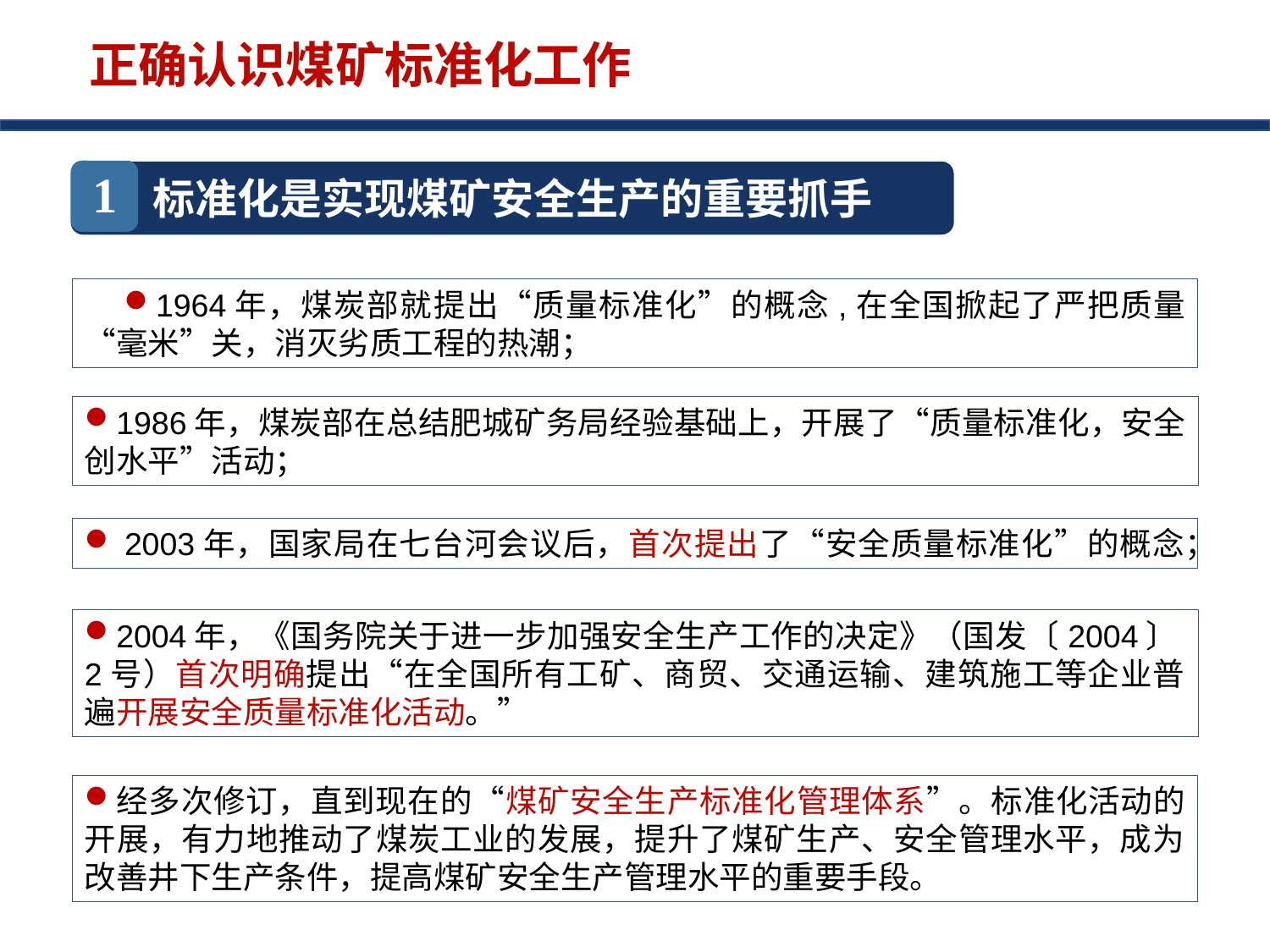

正确认识煤矿标准化工作

1

标准化是实现煤矿安全生产的重要抓手
1964年，煤炭部就提出“质量标准化”的概念,在全国掀起了严把质量“毫米”关，消灭劣质工程的热潮；
1986年，煤炭部在总结肥城矿务局经验基础上，开展了“质量标准化，安全创水平”活动；
2003年，国家局在七台河会议后，首次提出了“安全质量标准化”的概念；
2004年，《国务院关于进一步加强安全生产工作的决定》（国发〔2004〕2号）首次明确提出“在全国所有工矿、商贸、交通运输、建筑施工等企业普遍开展安全质量标准化活动。”
经多次修订，直到现在的“煤矿安全生产标准化管理体系”。标准化活动的开展，有力地推动了煤炭工业的发展，提升了煤矿生产、安全管理水平，成为改善井下生产条件，提高煤矿安全生产管理水平的重要手段。